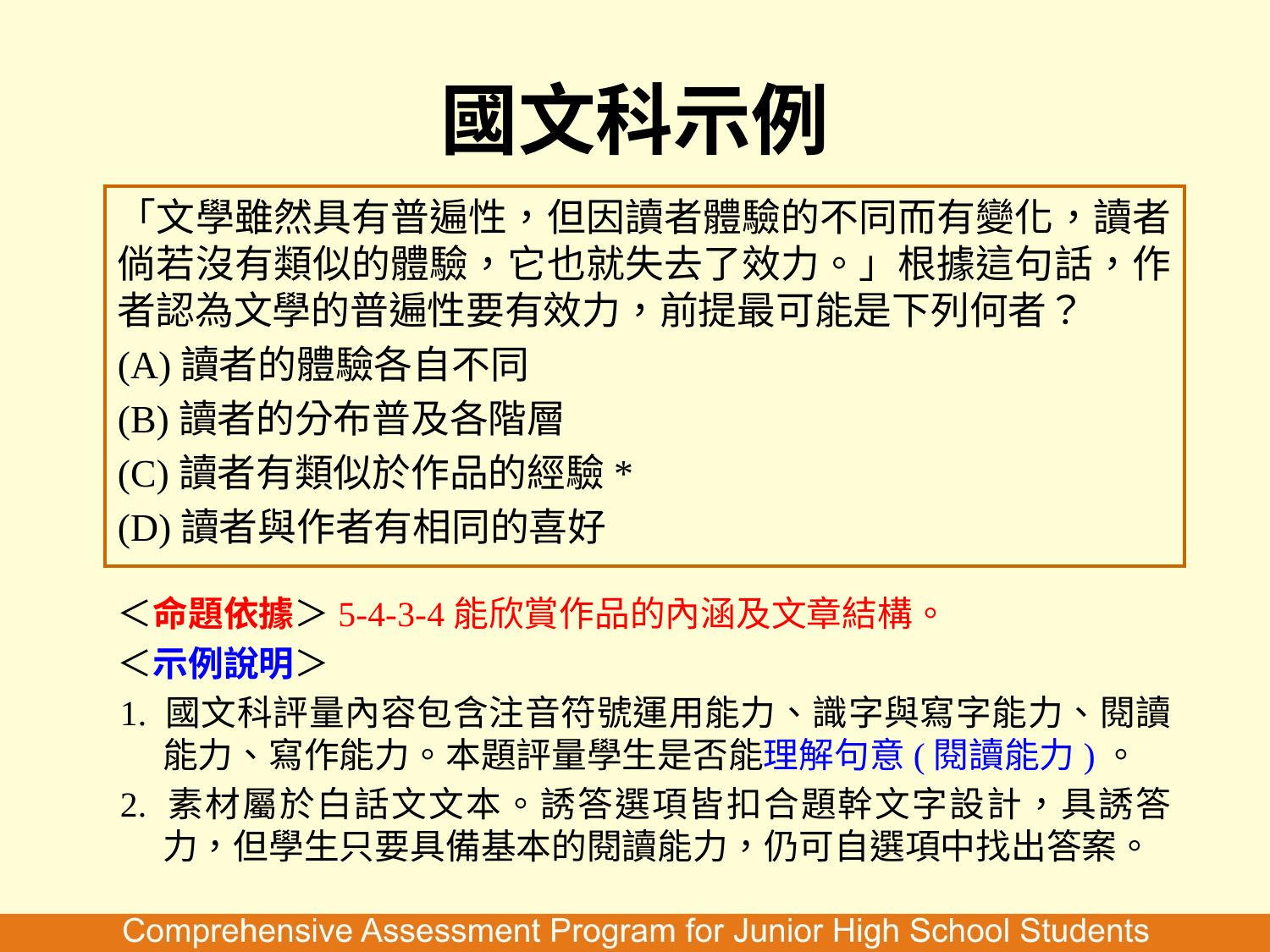

# 國文科示例
「文學雖然具有普遍性，但因讀者體驗的不同而有變化，讀者倘若沒有類似的體驗，它也就失去了效力。」根據這句話，作者認為文學的普遍性要有效力，前提最可能是下列何者？
(A)讀者的體驗各自不同
(B)讀者的分布普及各階層
(C)讀者有類似於作品的經驗*
(D)讀者與作者有相同的喜好
＜命題依據＞5-4-3-4能欣賞作品的內涵及文章結構。
＜示例說明＞
1. 國文科評量內容包含注音符號運用能力、識字與寫字能力、閱讀能力、寫作能力。本題評量學生是否能理解句意(閱讀能力)。
2. 素材屬於白話文文本。誘答選項皆扣合題幹文字設計，具誘答力，但學生只要具備基本的閱讀能力，仍可自選項中找出答案。